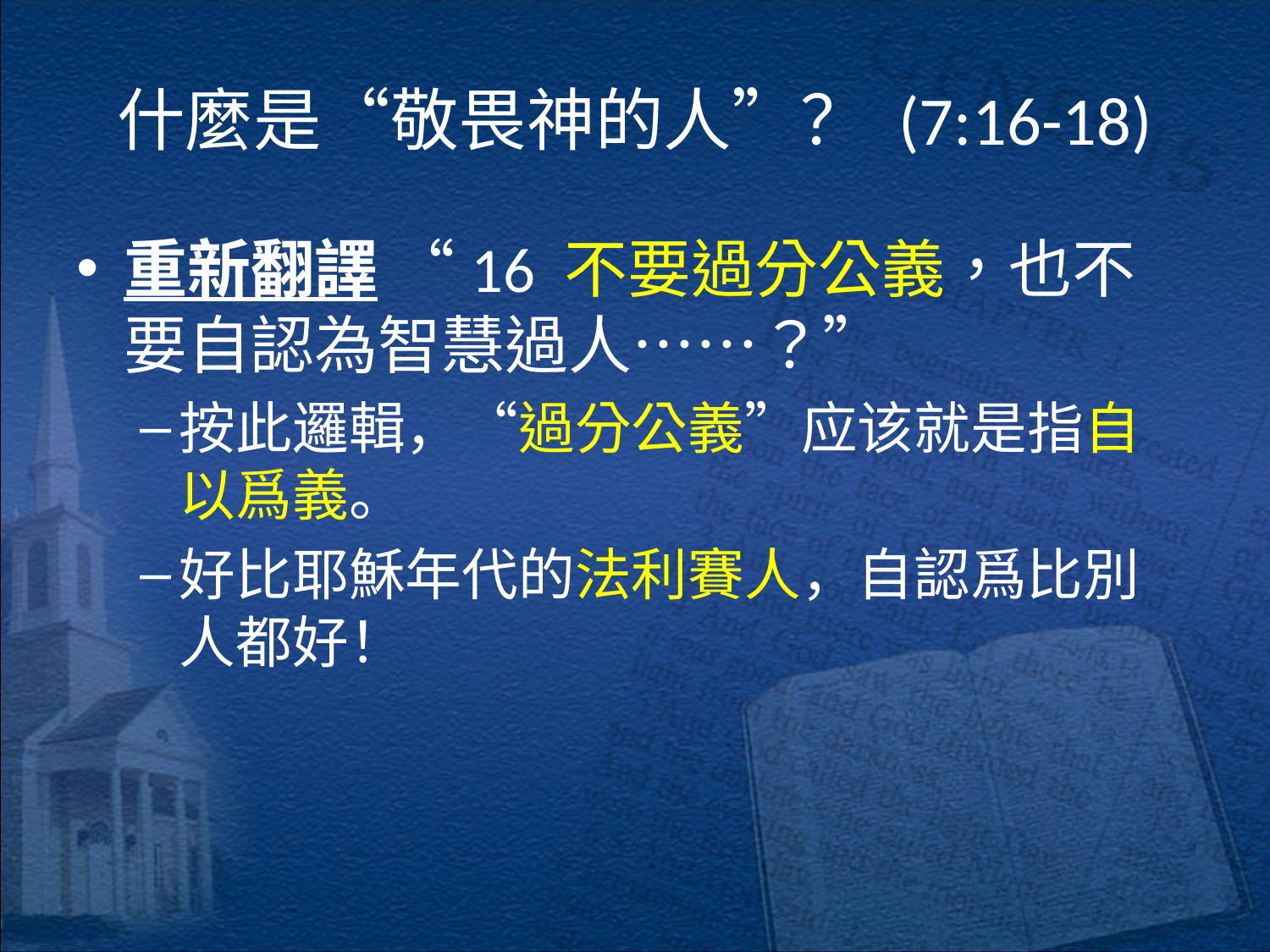

# 什麼是“敬畏神的人”？ (7:16-18)
重新翻譯 “16 不要過分公義，也不要自認為智慧過人……？”
按此邏輯，“過分公義”应该就是指自以爲義。
好比耶穌年代的法利賽人，自認爲比別人都好！